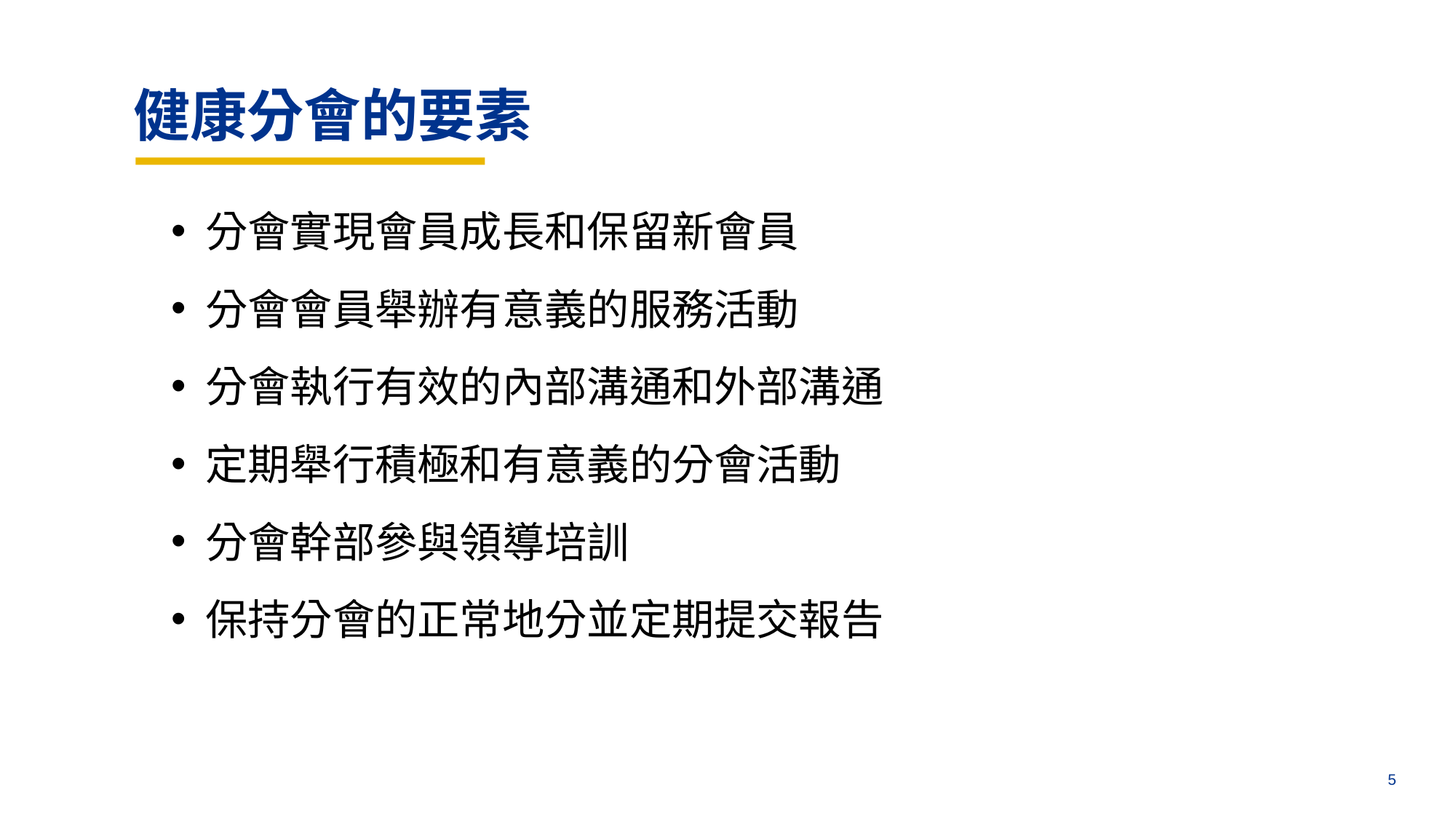

aa
健康分會的要素

分會實現會員成長和保留新會員
分會會員舉辦有意義的服務活動
分會執行有效的內部溝通和外部溝通
定期舉行積極和有意義的分會活動
分會幹部參與領導培訓
保持分會的正常地分並定期提交報告

5